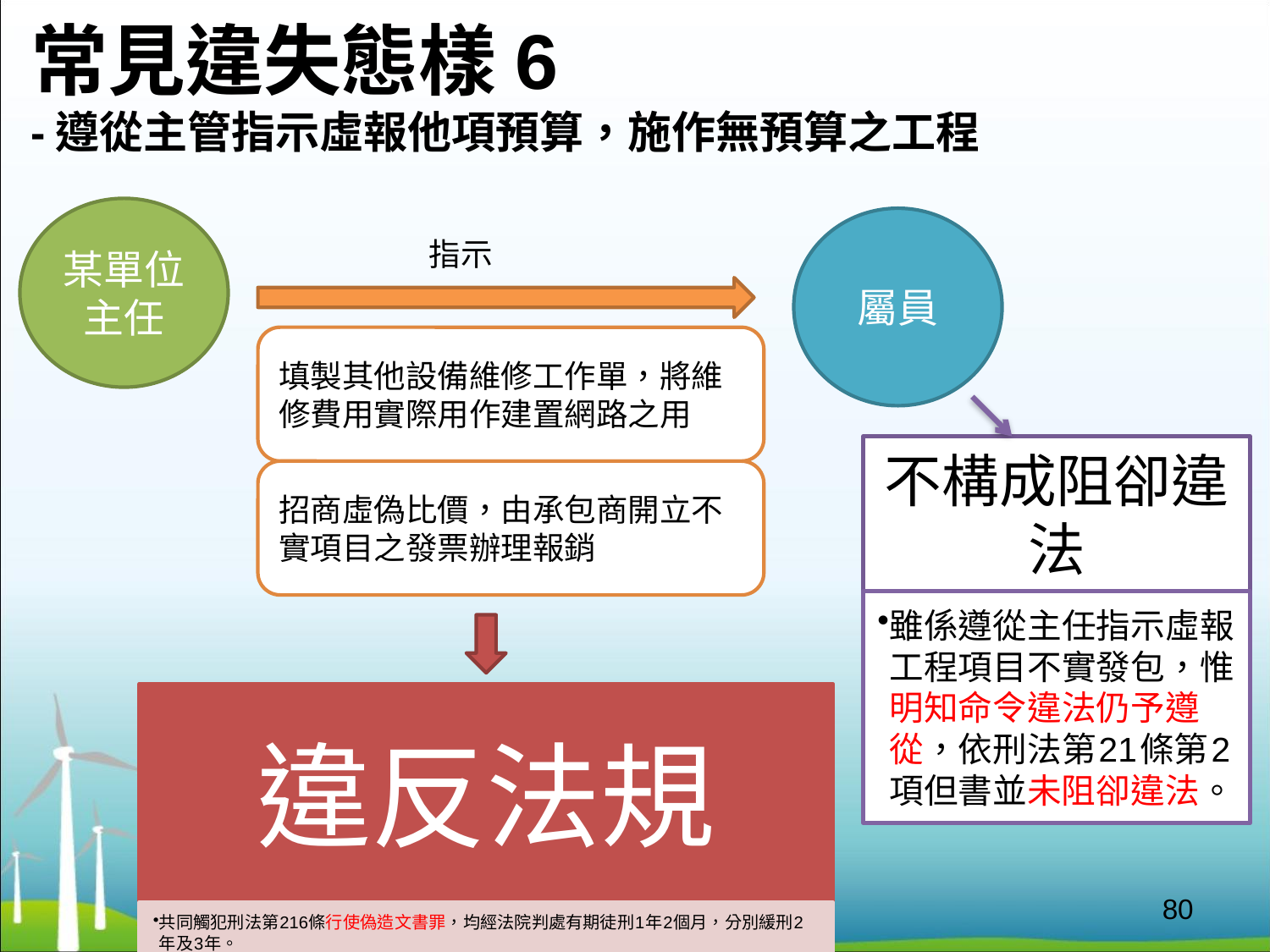

常見違失態樣6
-遵從主管指示虛報他項預算，施作無預算之工程

某單位主任
屬員
指示

填製其他設備維修工作單，將維修費用實際用作建置網路之用
招商虛偽比價，由承包商開立不實項目之發票辦理報銷
雖係遵從主任指示虛報工程項目不實發包，惟明知命令違法仍予遵從，依刑法第21條第2項但書並未阻卻違法。
不構成阻卻違法

違反法規
共同觸犯刑法第216條行使偽造文書罪，均經法院判處有期徒刑1年2個月，分別緩刑2年及3年。
80